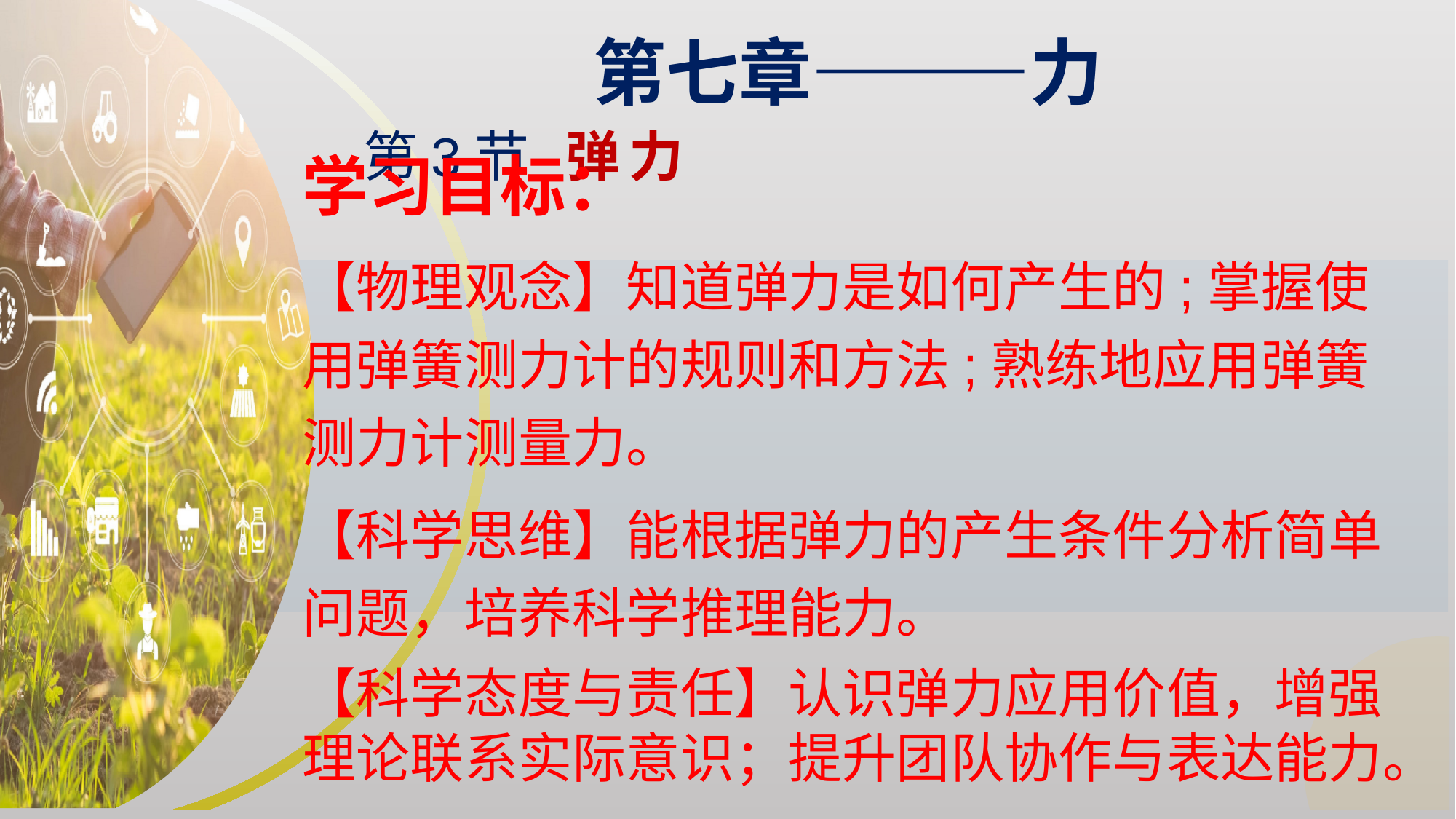

第七章———力
第3节   弹力

学习目标：
【物理观念】知道弹力是如何产生的;掌握使用弹簧测力计的规则和方法;熟练地应用弹簧测力计测量力。
【科学思维】能根据弹力的产生条件分析简单问题，培养科学推理能力。
【科学态度与责任】认识弹力应用价值，增强理论联系实际意识；提升团队协作与表达能力。